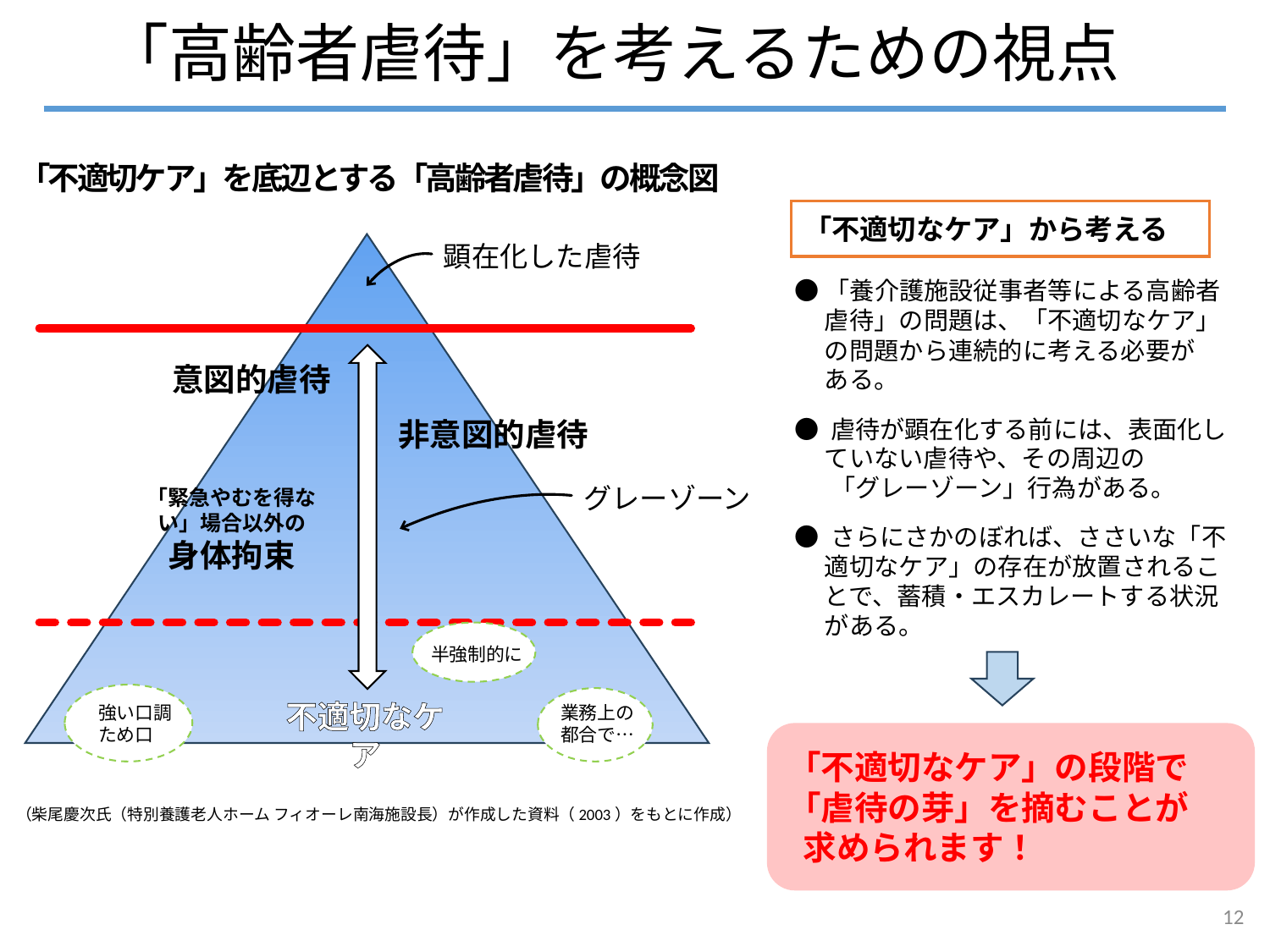

# 「高齢者虐待」を考えるための視点
「不適切ケア」を底辺とする「高齢者虐待」の概念図
顕在化した虐待

意図的虐待
非意図的虐待
グレーゾーン
「緊急やむを得ない」場合以外の
身体拘束

半強制的に

不適切なケア
強い口調
ため口
業務上の
都合で…
「不適切なケア」から考える
●「養介護施設従事者等による高齢者
　 虐待」の問題は、「不適切なケア」
　 の問題から連続的に考える必要が
　 ある。
● 虐待が顕在化する前には、表面化し
　 ていない虐待や、その周辺の
 　「グレーゾーン」行為がある。
● さらにさかのぼれば、ささいな「不
　 適切なケア」の存在が放置されるこ
　 とで、蓄積・エスカレートする状況
　 がある。

「不適切なケア」の段階で
「虐待の芽」を摘むことが
 求められます！
（柴尾慶次氏（特別養護老人ホーム フィオーレ南海施設長）が作成した資料（2003）をもとに作成）
12